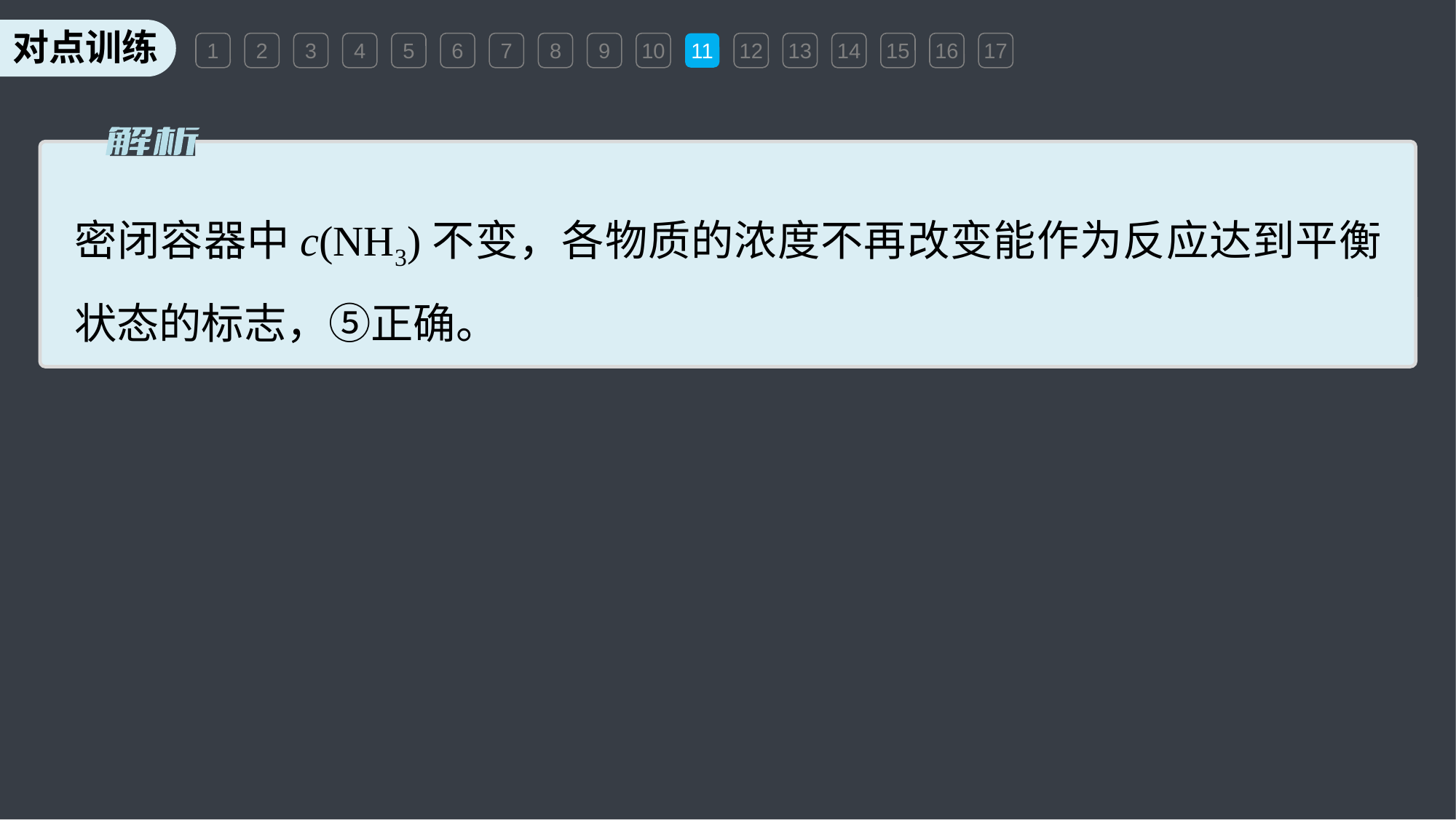

1
2
3
4
5
6
7
8
9
10
11
12
13
14
15
16
17

密闭容器中c(NH3)不变，各物质的浓度不再改变能作为反应达到平衡状态的标志，⑤正确。